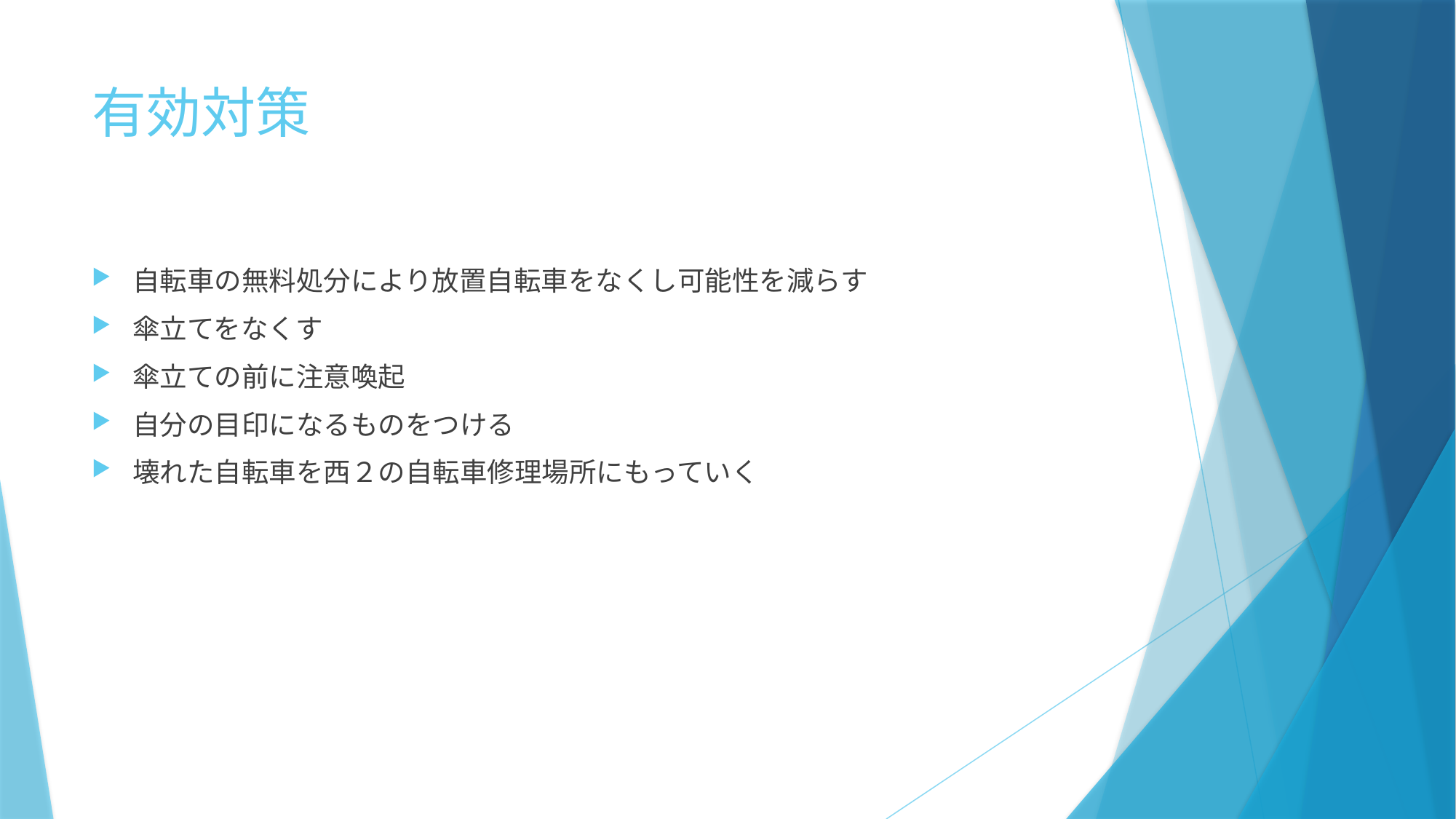

# 有効対策
自転車の無料処分により放置自転車をなくし可能性を減らす
傘立てをなくす
傘立ての前に注意喚起
自分の目印になるものをつける
壊れた自転車を西２の自転車修理場所にもっていく